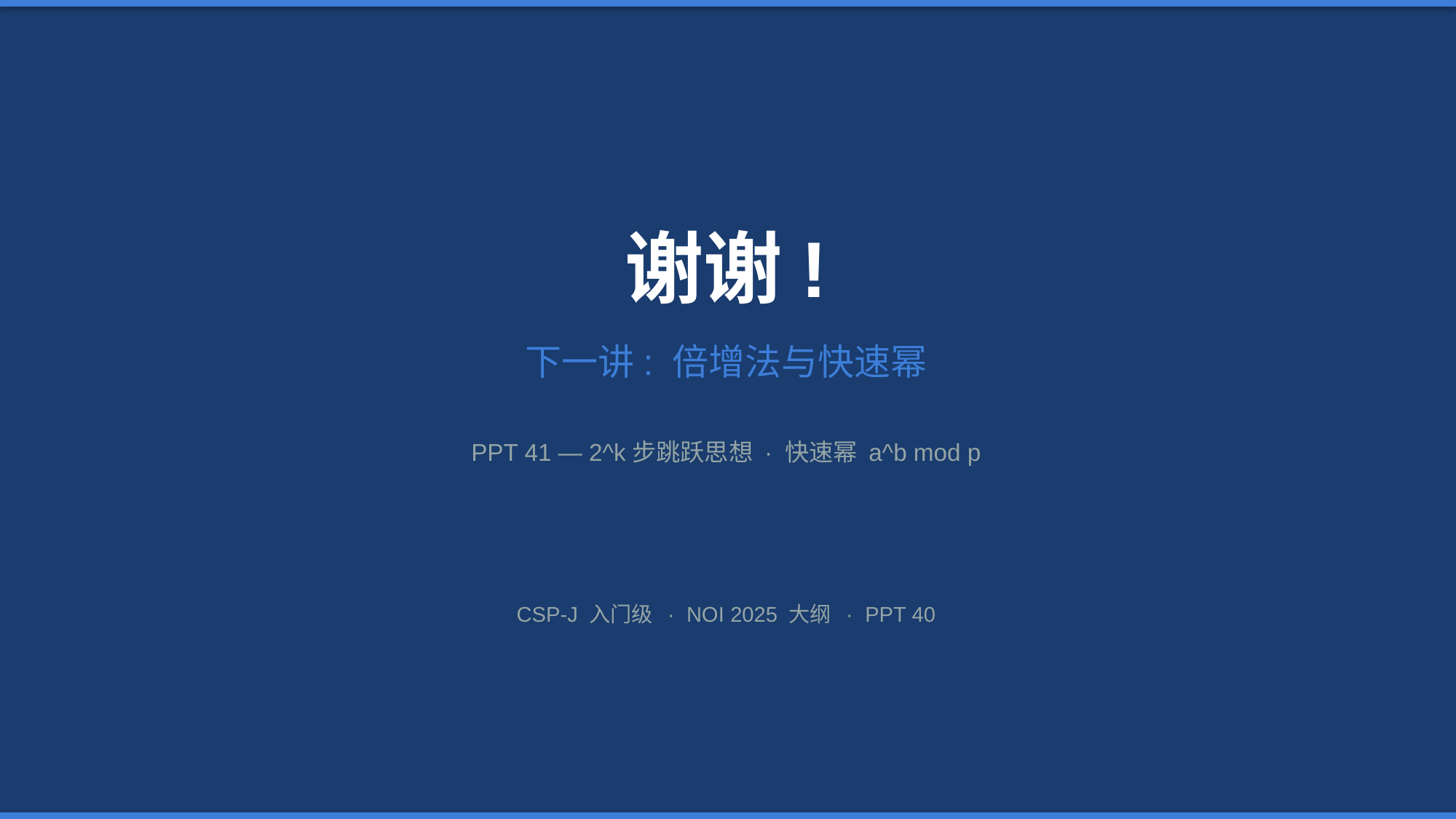

谢谢!
下一讲: 倍增法与快速幂
PPT 41 — 2^k步跳跃思想 · 快速幂 a^b mod p
CSP-J 入门级  ·  NOI 2025 大纲  ·  PPT 40